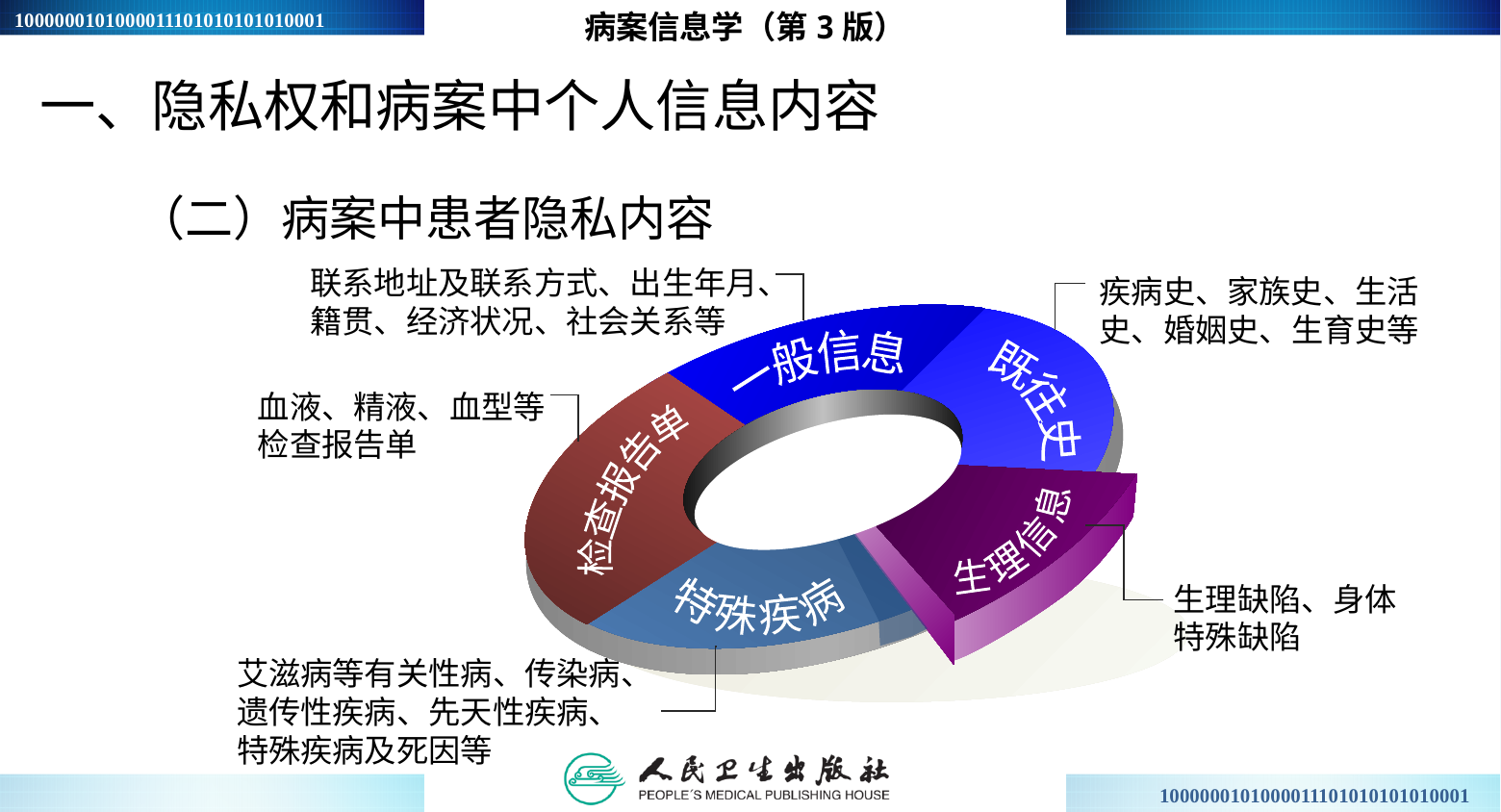

病案信息学（第3版）
一、隐私权和病案中个人信息内容
（二）病案中患者隐私内容

联系地址及联系方式、出生年月、籍贯、经济状况、社会关系等
疾病史、家族史、生活史、婚姻史、生育史等

一般信息
既往史
血液、精液、血型等检查报告单
检查报告单
患者既往史
生理信息
特殊疾病
生理缺陷、身体特殊缺陷
艾滋病等有关性病、传染病、遗传性疾病、先天性疾病、特殊疾病及死因等